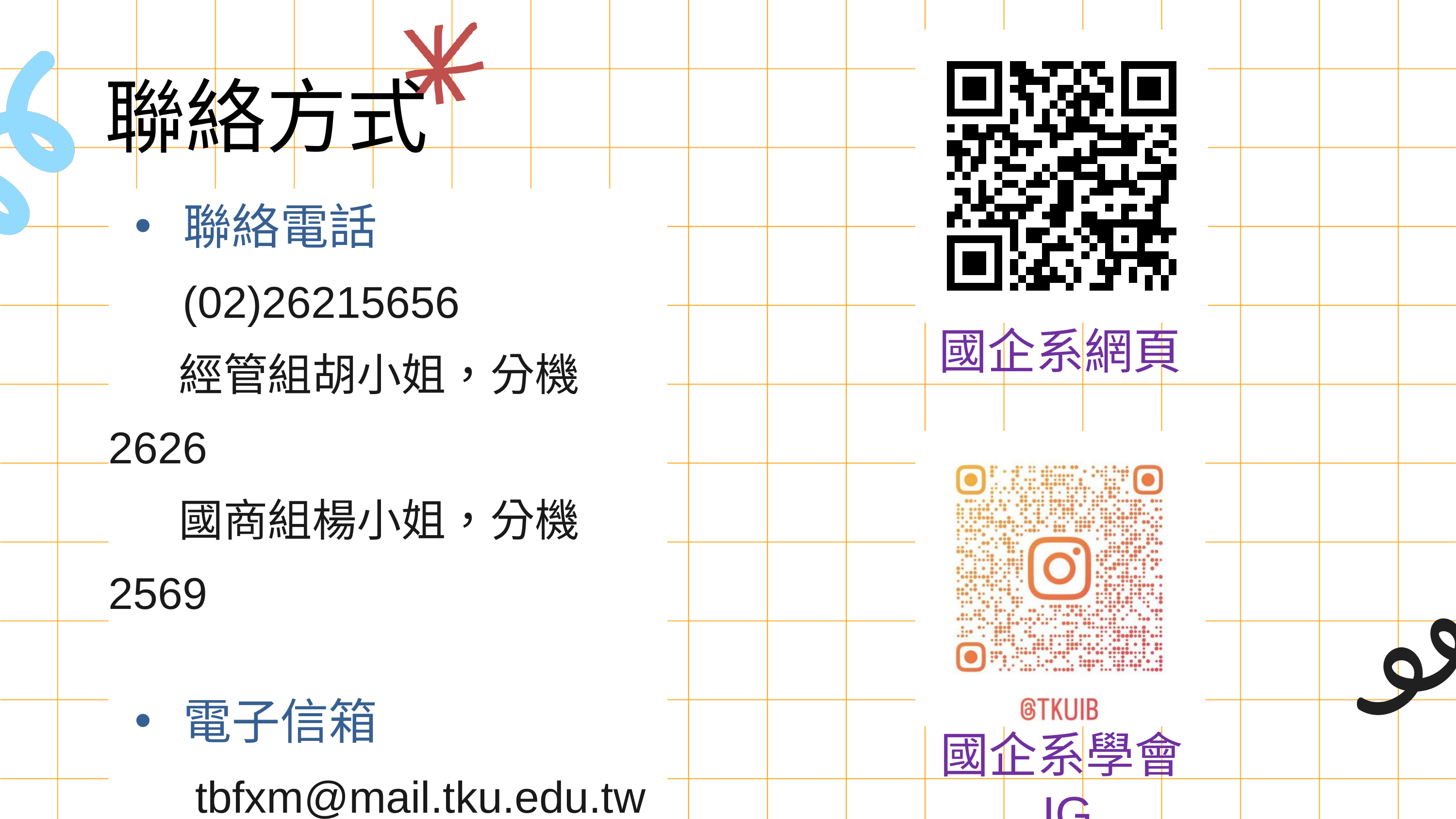

聯絡方式
 聯絡電話
      (02)26215656
      經管組胡小姐，分機2626
      國商組楊小姐，分機2569

 電子信箱
       tbfxm@mail.tku.edu.tw
國企系網頁

國企系學會IG